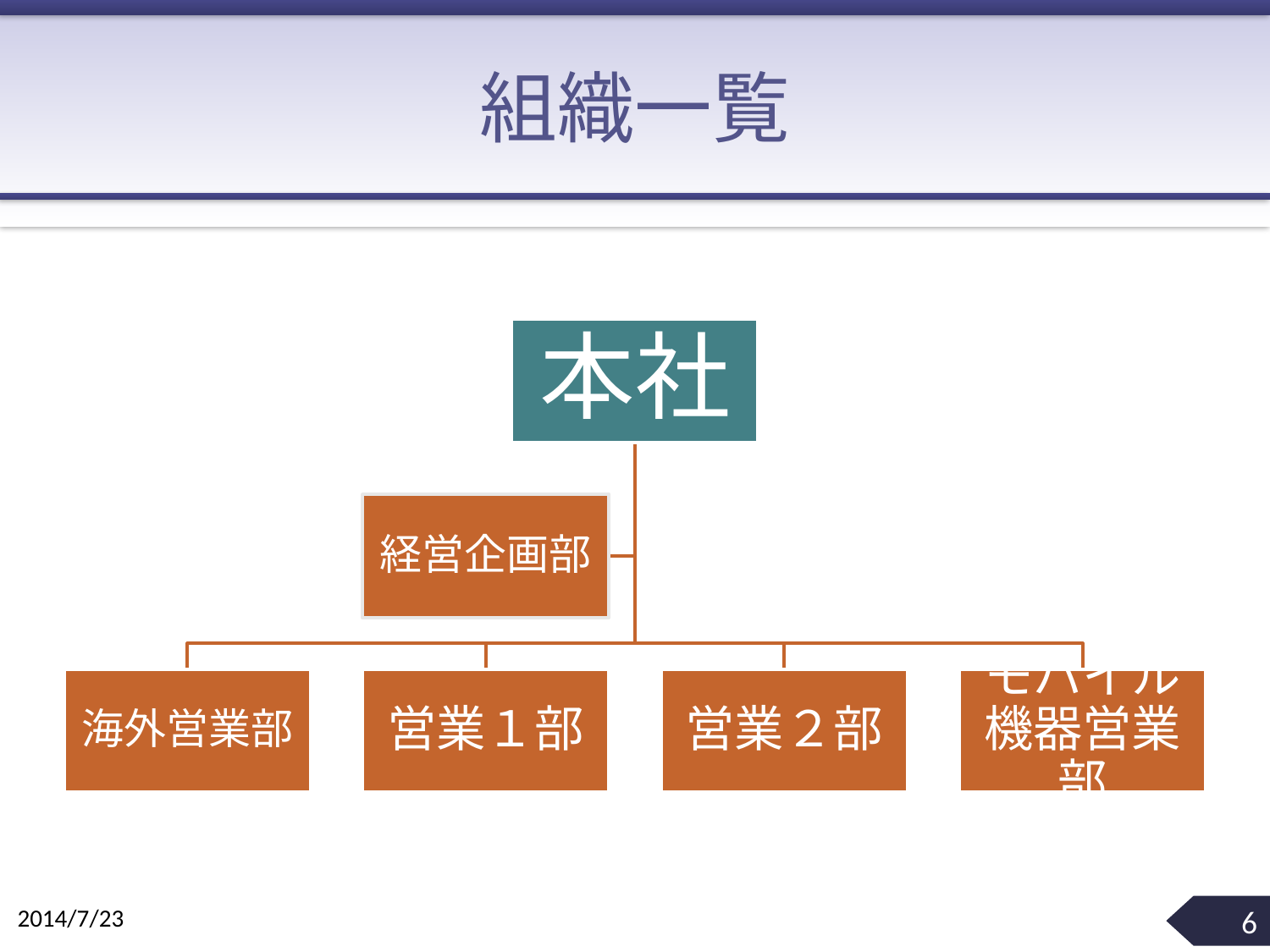

# 組織一覧
本社
海外営業部
営業１部
営業２部
モバイル機器営業部
経営企画部
2014/7/23
6